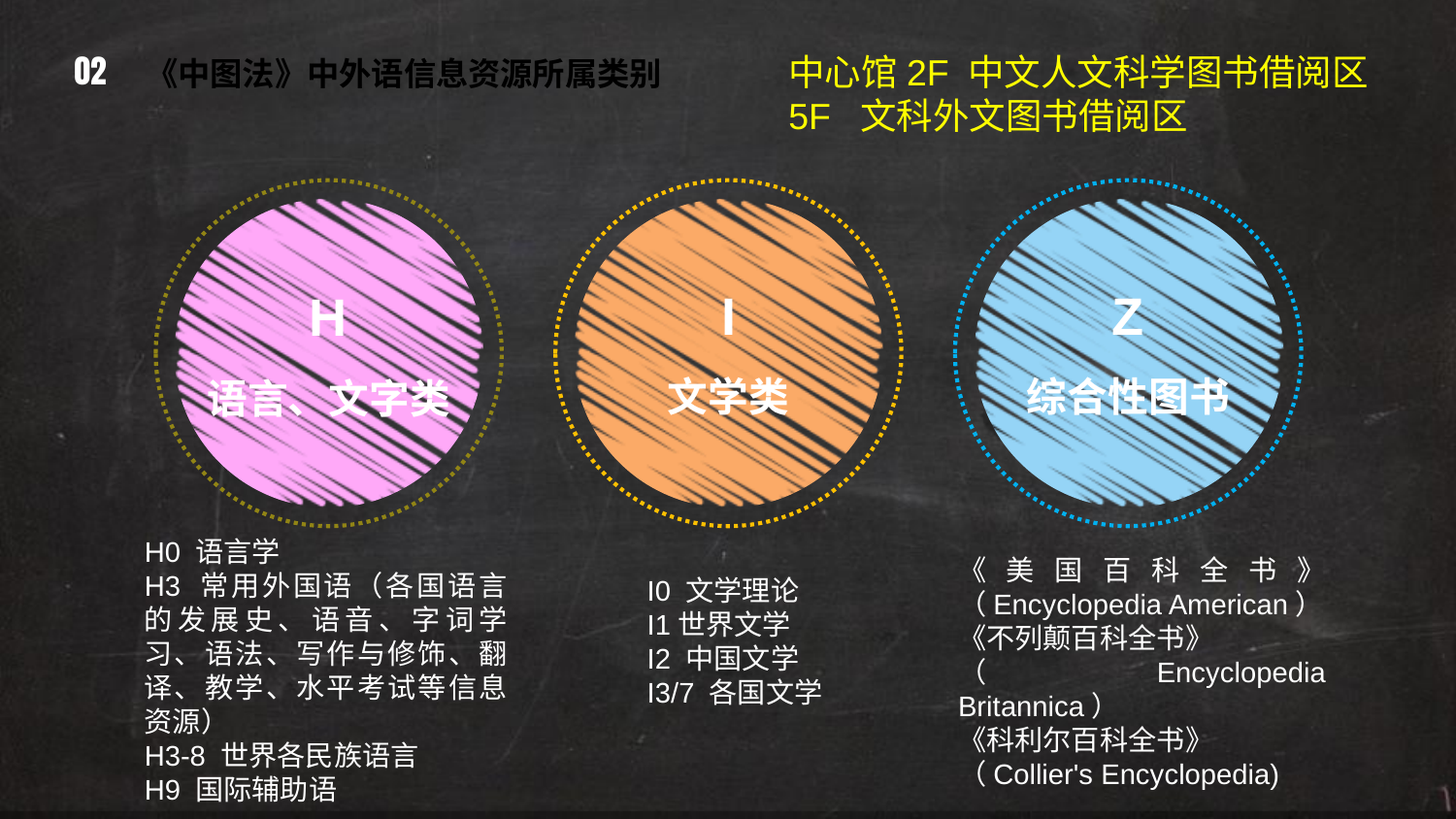

中心馆2F 中文人文科学图书借阅区
5F  文科外文图书借阅区
02
《中图法》中外语信息资源所属类别

I
文学类
Z
综合性图书
H
语言、文字类
H0 语言学
H3 常用外国语（各国语言的发展史、语音、字词学习、语法、写作与修饰、翻译、教学、水平考试等信息资源）
H3-8 世界各民族语言
H9 国际辅助语

《美国百科全书》（Encyclopedia American）
《不列颠百科全书》
（Encyclopedia Britannica）
《科利尔百科全书》
（Collier's Encyclopedia)
I0 文学理论
I1世界文学
I2 中国文学
I3/7 各国文学